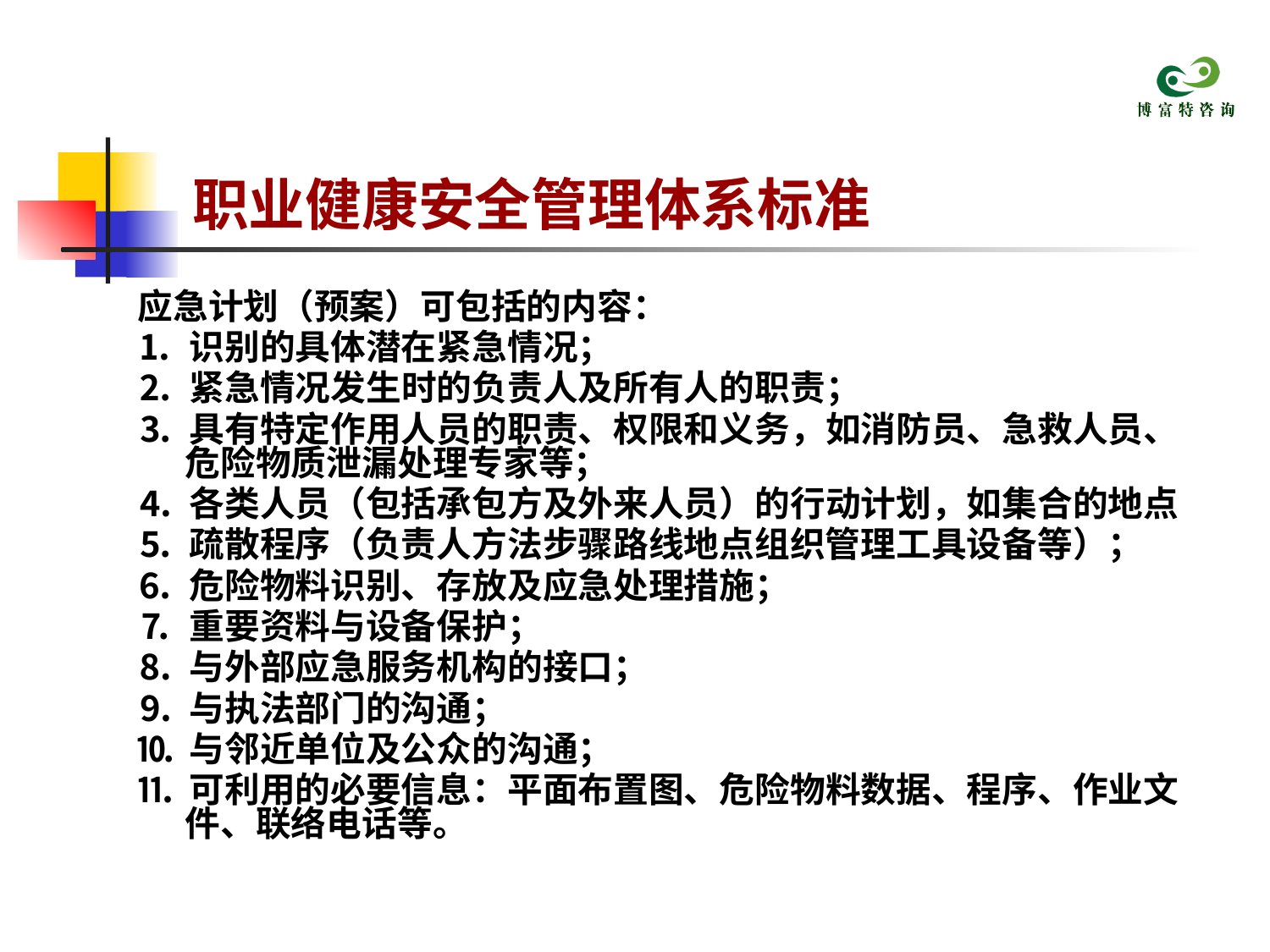

# 职业健康安全管理体系标准
应急计划（预案）可包括的内容：
⒈ 识别的具体潜在紧急情况；
⒉ 紧急情况发生时的负责人及所有人的职责；
⒊ 具有特定作用人员的职责、权限和义务，如消防员、急救人员、危险物质泄漏处理专家等；
⒋ 各类人员（包括承包方及外来人员）的行动计划，如集合的地点
⒌ 疏散程序（负责人方法步骤路线地点组织管理工具设备等）；
⒍ 危险物料识别、存放及应急处理措施；
⒎ 重要资料与设备保护；
⒏ 与外部应急服务机构的接口；
⒐ 与执法部门的沟通；
⒑ 与邻近单位及公众的沟通；
⒒ 可利用的必要信息：平面布置图、危险物料数据、程序、作业文件、联络电话等。
134